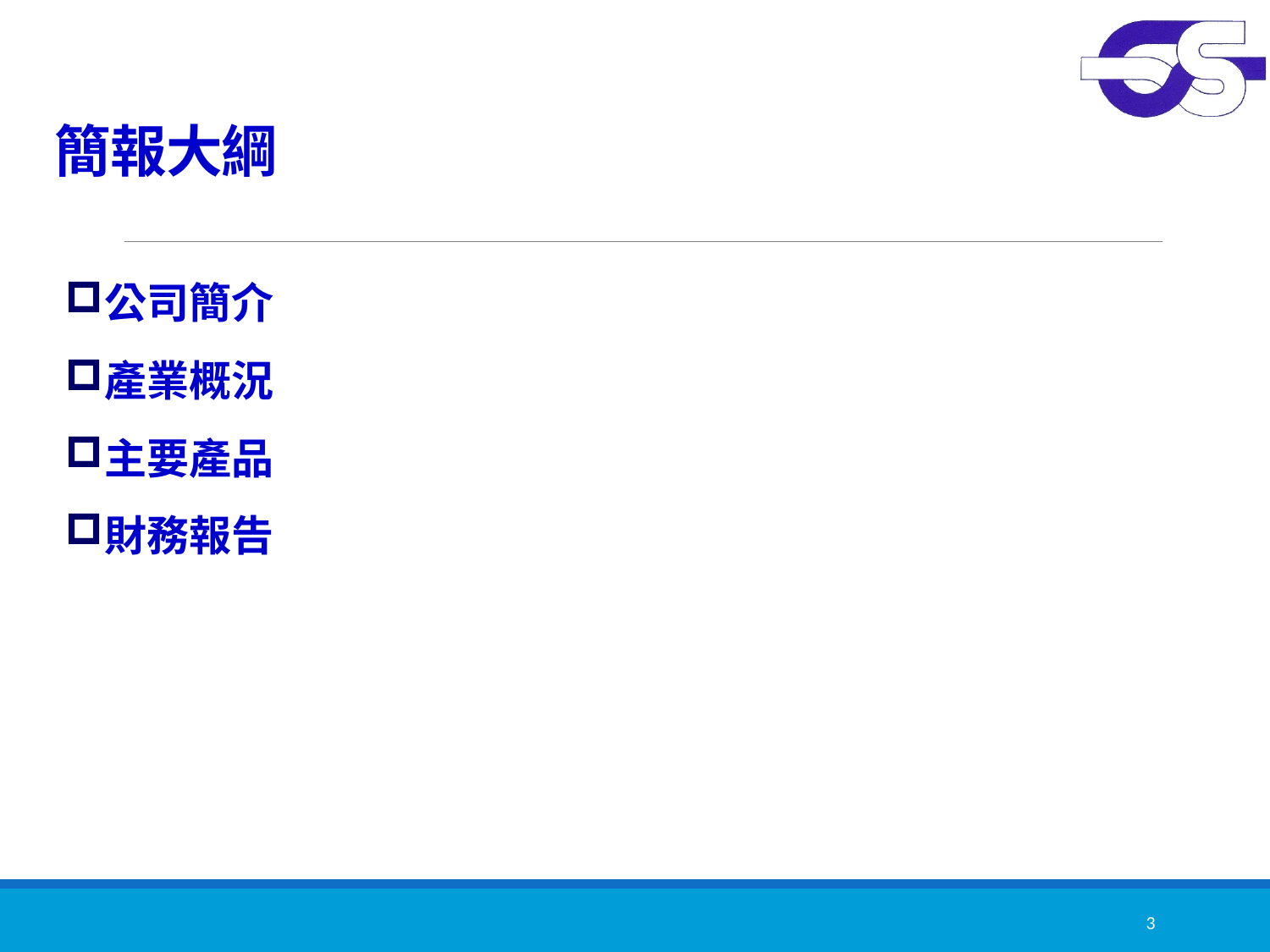

# 簡報大綱
公司簡介
產業概況
主要產品
財務報告
3